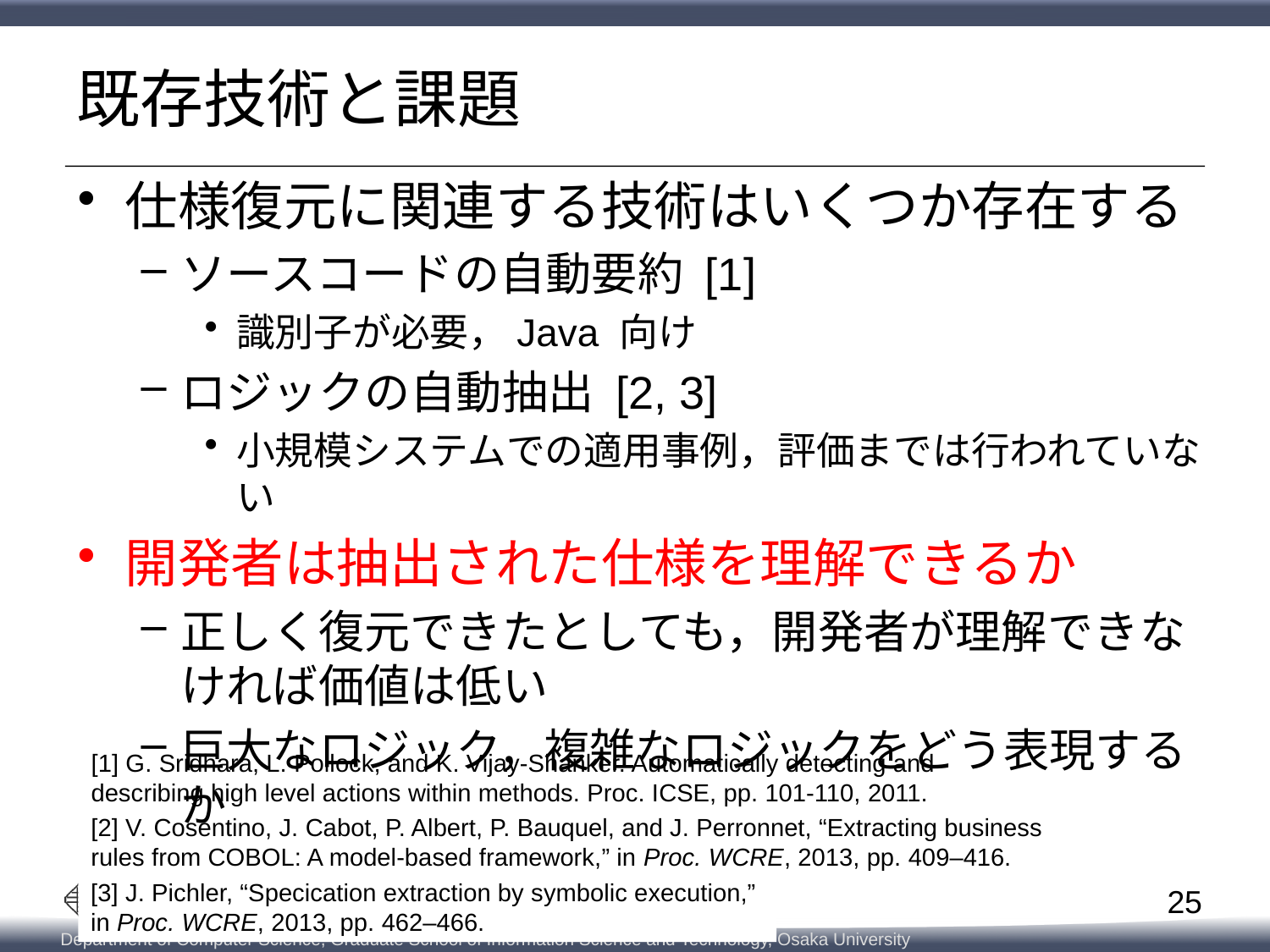

# 既存技術と課題
仕様復元に関連する技術はいくつか存在する
ソースコードの自動要約 [1]
識別子が必要，Java 向け
ロジックの自動抽出 [2, 3]
小規模システムでの適用事例，評価までは行われていない
開発者は抽出された仕様を理解できるか
正しく復元できたとしても，開発者が理解できなければ価値は低い
巨大なロジック，複雑なロジックをどう表現するか
[1] G. Sridhara, L. Pollock, and K. Vijay-Shanker. Automatically detecting and
describing high level actions within methods. Proc. ICSE, pp. 101-110, 2011.
[2] V. Cosentino, J. Cabot, P. Albert, P. Bauquel, and J. Perronnet, “Extracting business
rules from COBOL: A model-based framework,” in Proc. WCRE, 2013, pp. 409–416.
[3] J. Pichler, “Specication extraction by symbolic execution,”
in Proc. WCRE, 2013, pp. 462–466.
25